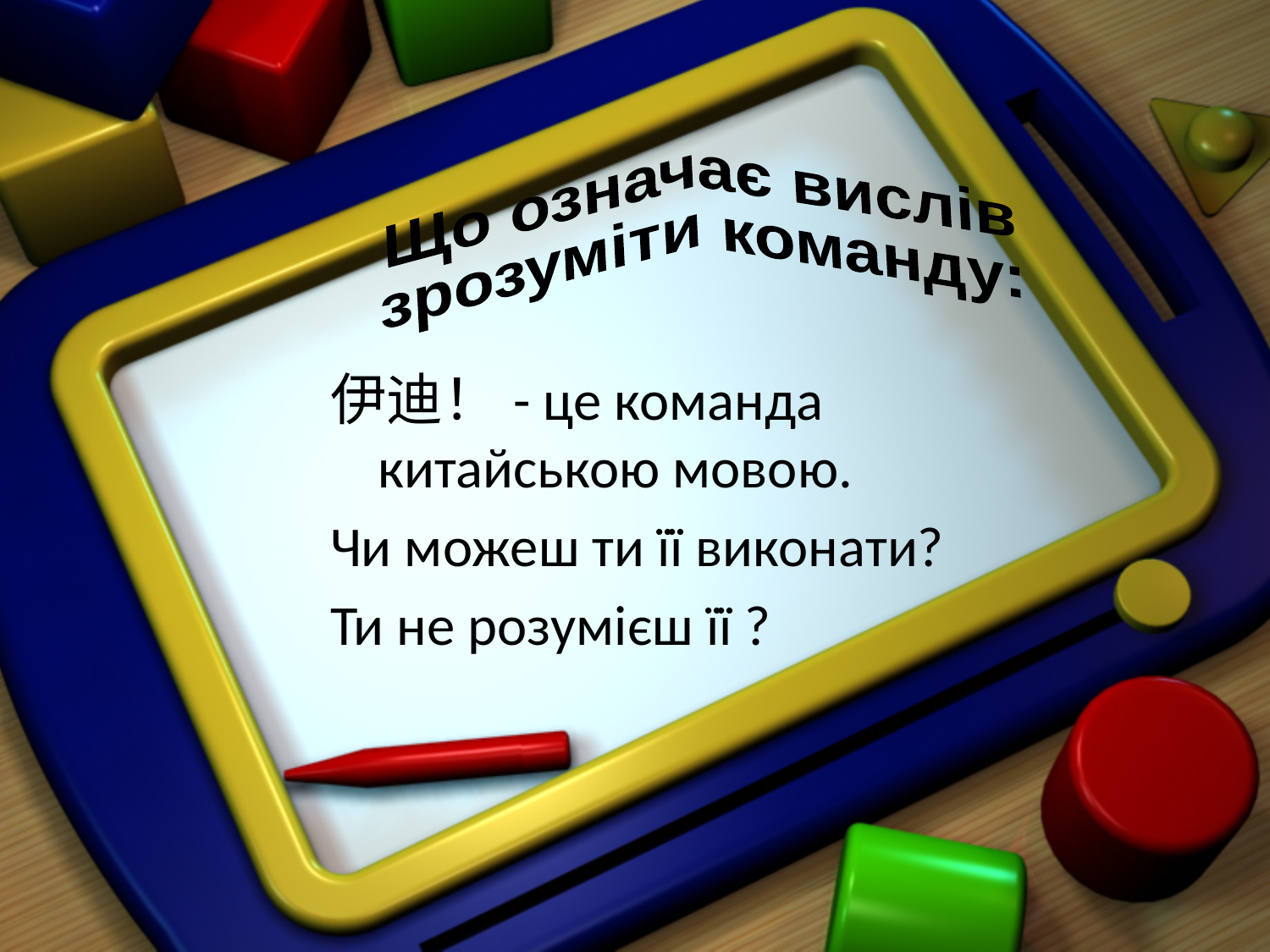

Що означає вислів
зрозуміти команду:
伊迪！- це команда китайською мовою.
Чи можеш ти її виконати?
Ти не розумієш її ?